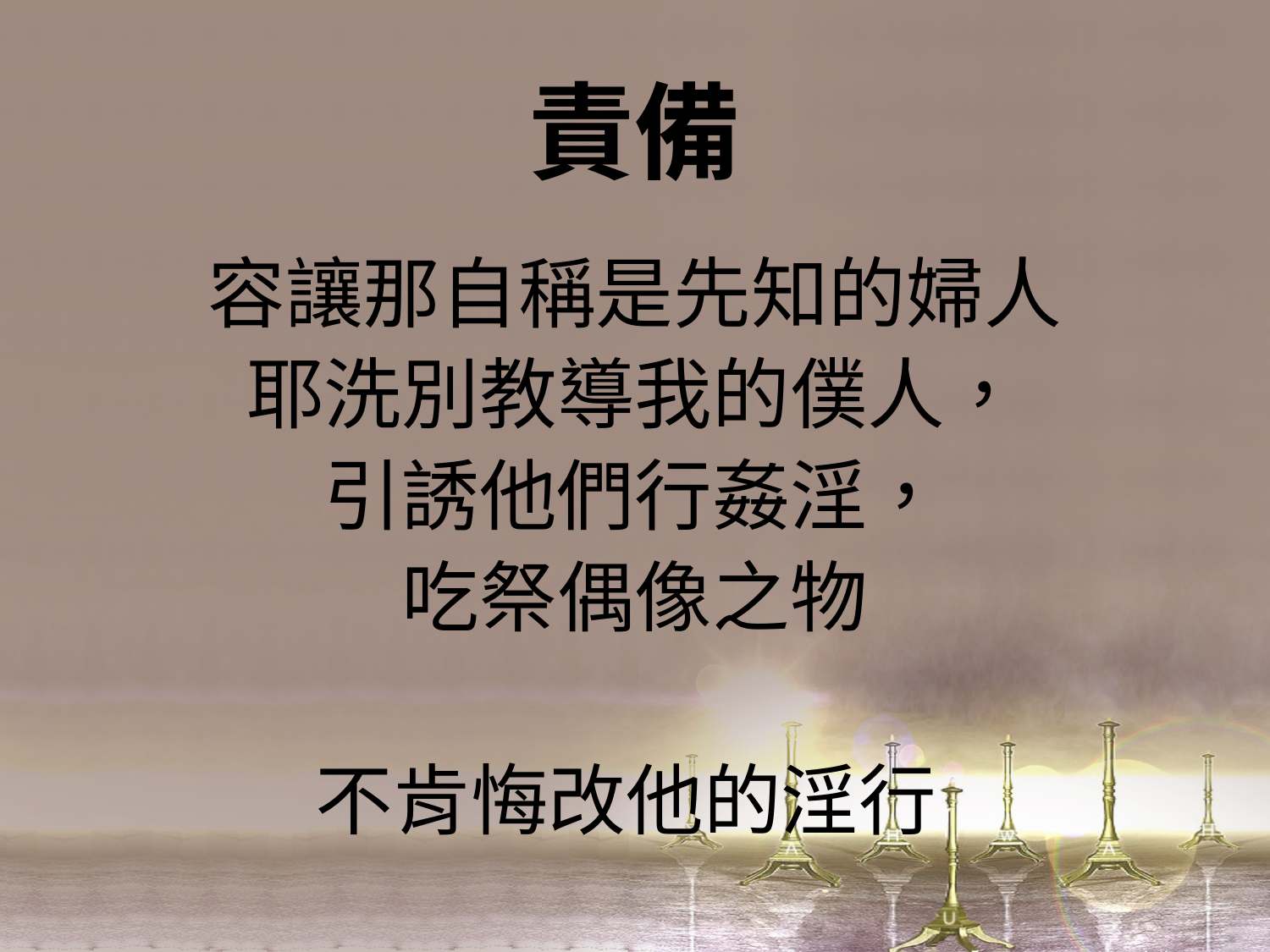

# 責備
容讓那自稱是先知的婦人
耶洗別教導我的僕人，
引誘他們行姦淫，
吃祭偶像之物

不肯悔改他的淫行